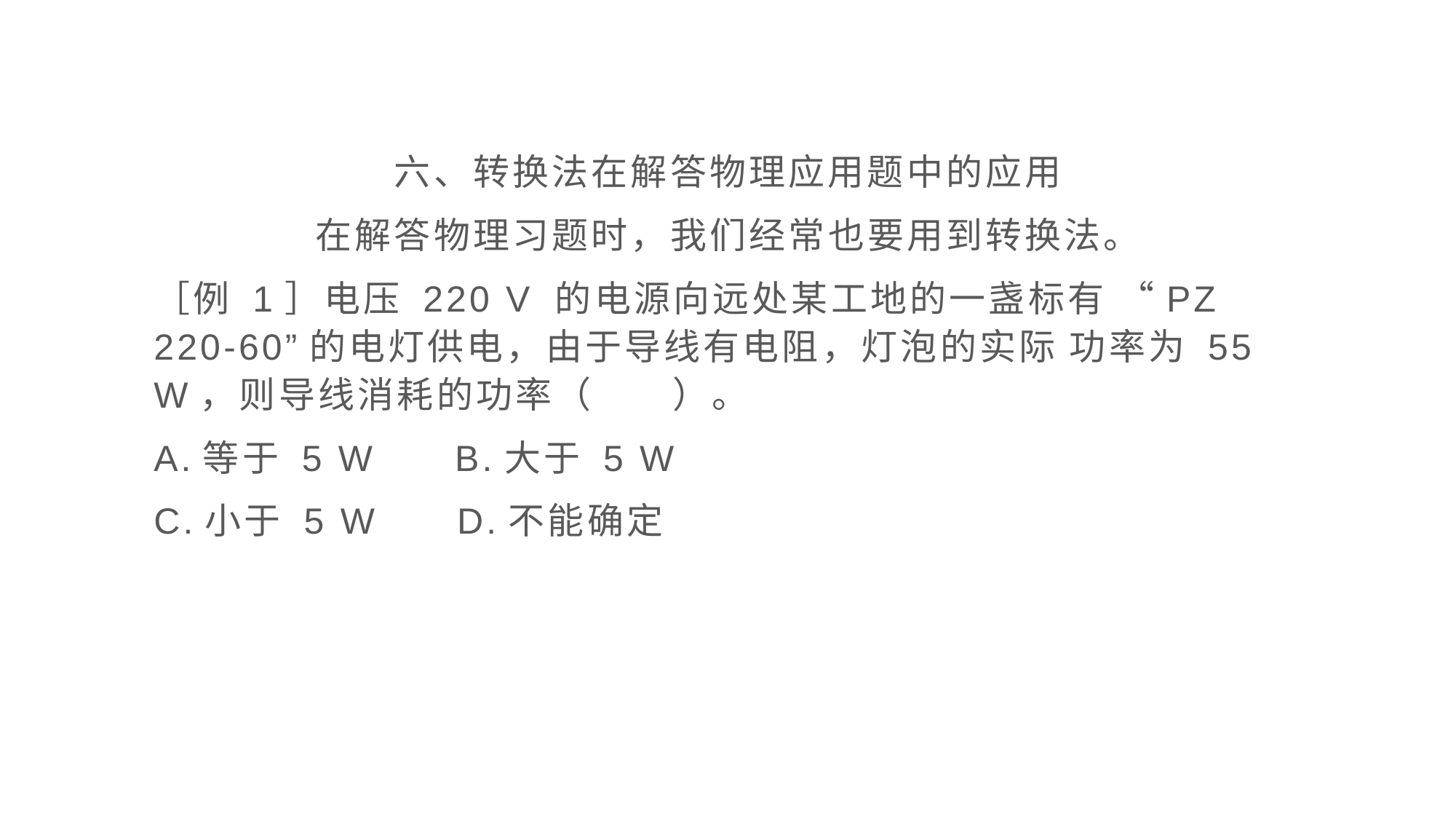

六、转换法在解答物理应用题中的应用
在解答物理习题时，我们经常也要用到转换法。
［例 1］电压 220 V 的电源向远处某工地的一盏标有 “PZ 220-60”的电灯供电，由于导线有电阻，灯泡的实际 功率为 55 W，则导线消耗的功率（       ）。
A.等于 5 W      B.大于 5 W
C.小于 5 W      D.不能确定